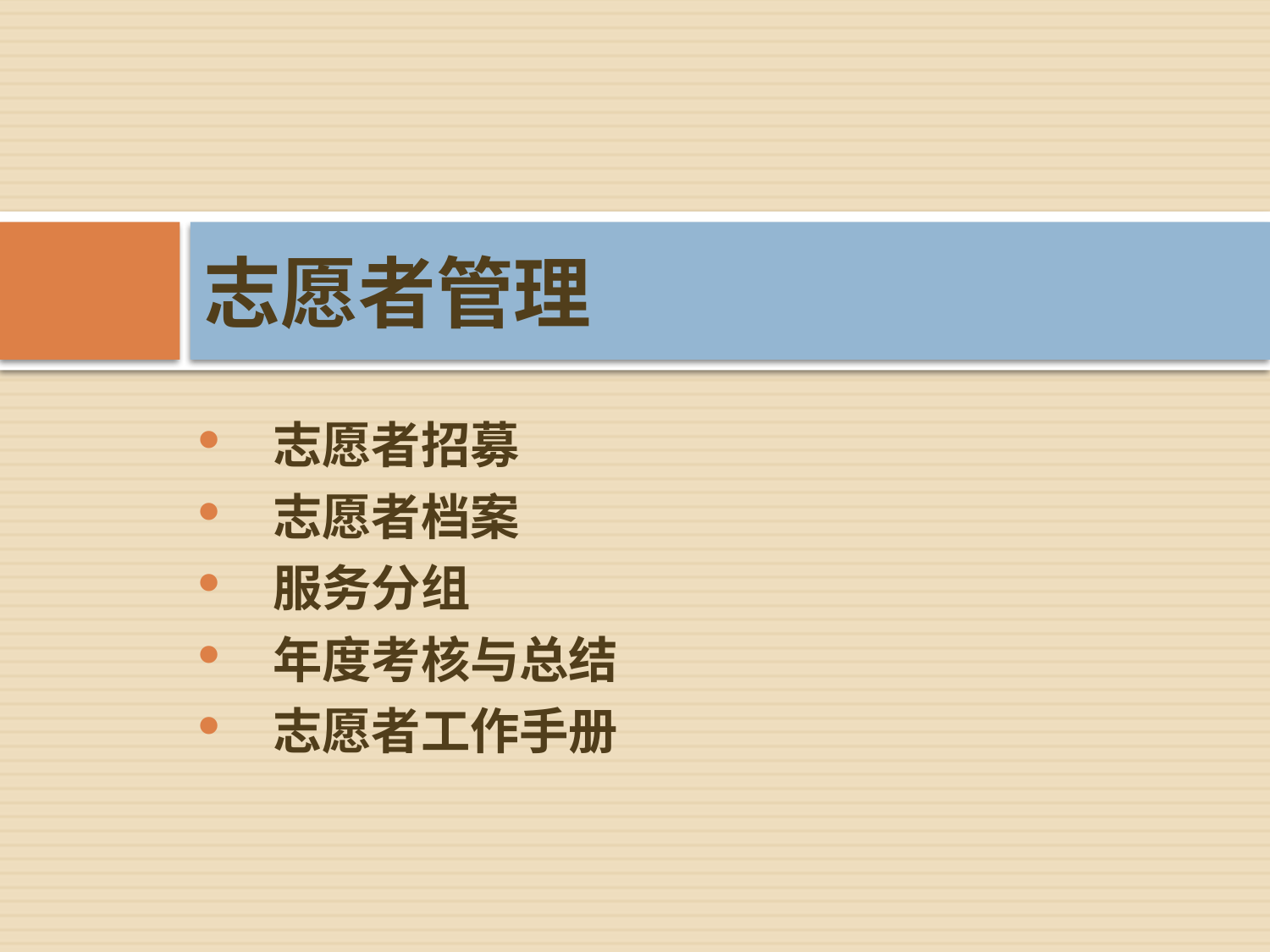

# 志愿者管理

   志愿者招募
   志愿者档案
   服务分组
   年度考核与总结
   志愿者工作手册